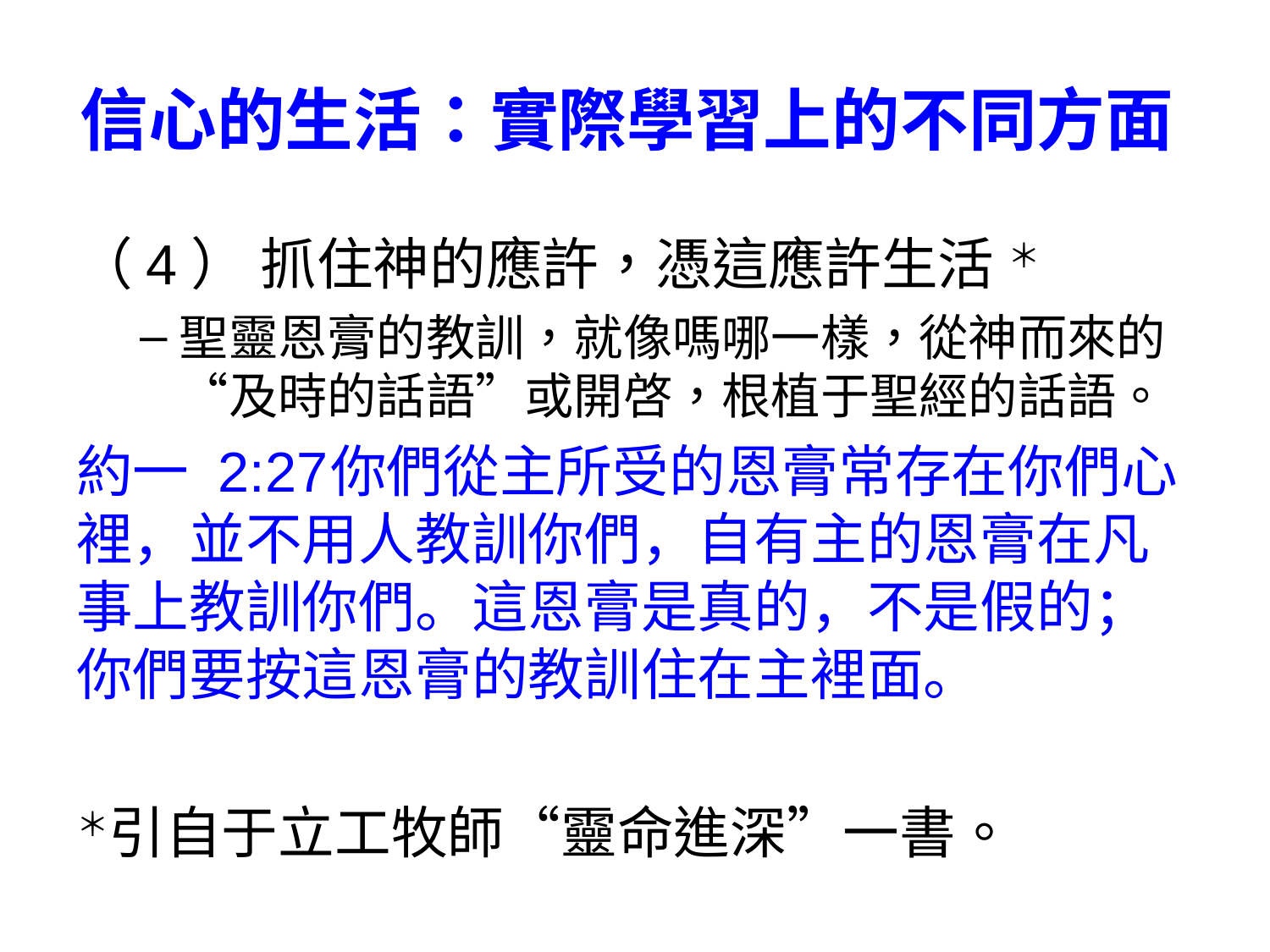

# 信心的生活：實際學習上的不同方面
（4） 抓住神的應許，憑這應許生活 ＊
聖靈恩膏的教訓，就像嗎哪一樣，從神而來的“及時的話語”或開啓，根植于聖經的話語。
約一 2:27	你們從主所受的恩膏常存在你們心裡，並不用人教訓你們，自有主的恩膏在凡事上教訓你們。這恩膏是真的，不是假的；你們要按這恩膏的教訓住在主裡面。

＊引自于立工牧師“靈命進深”一書。